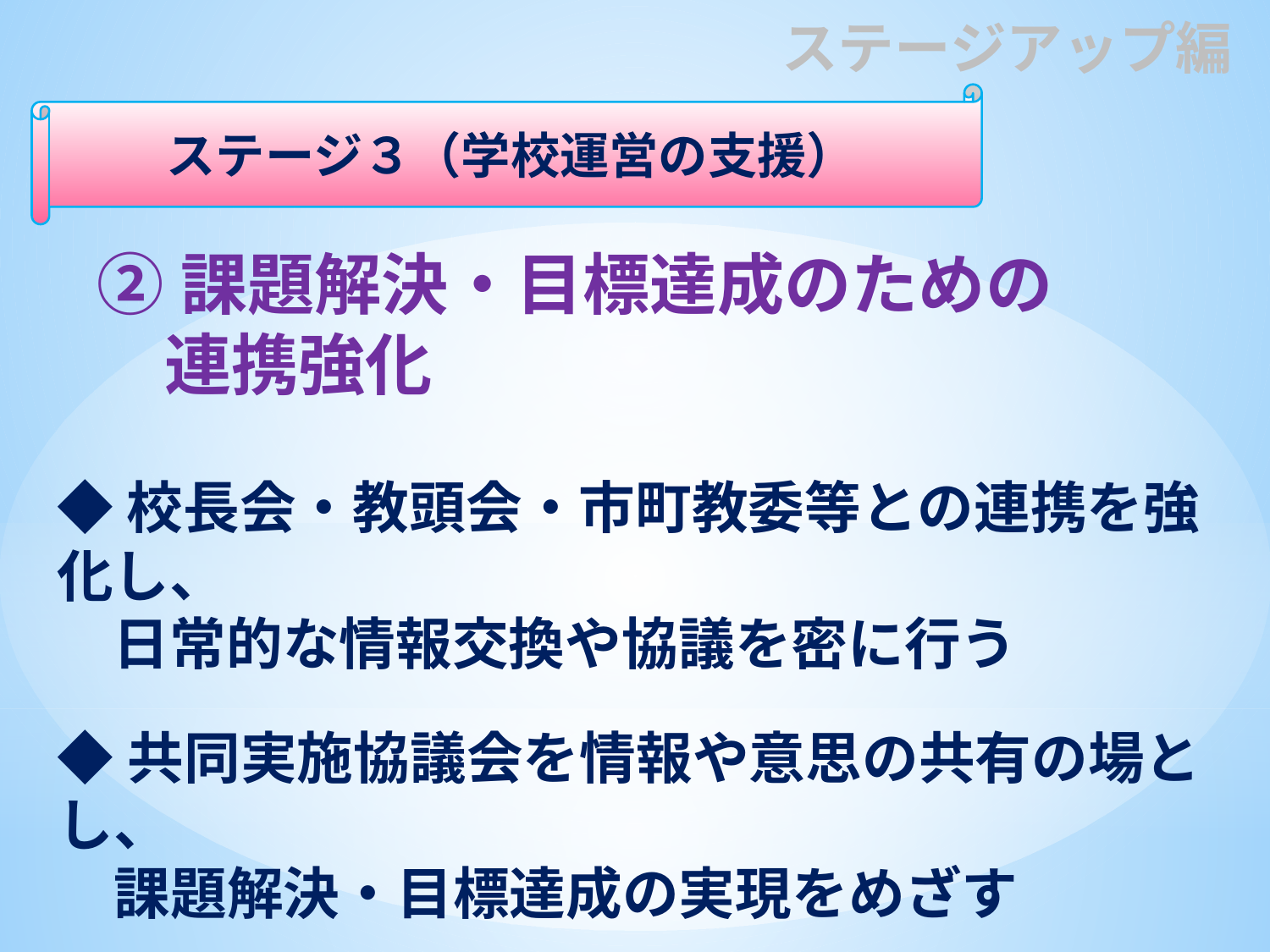

ステージアップ編

ステージ３（学校運営の支援）
②課題解決・目標達成のための
　連携強化
◆校長会・教頭会・市町教委等との連携を強化し、
　日常的な情報交換や協議を密に行う
◆共同実施協議会を情報や意思の共有の場とし、
　課題解決・目標達成の実現をめざす